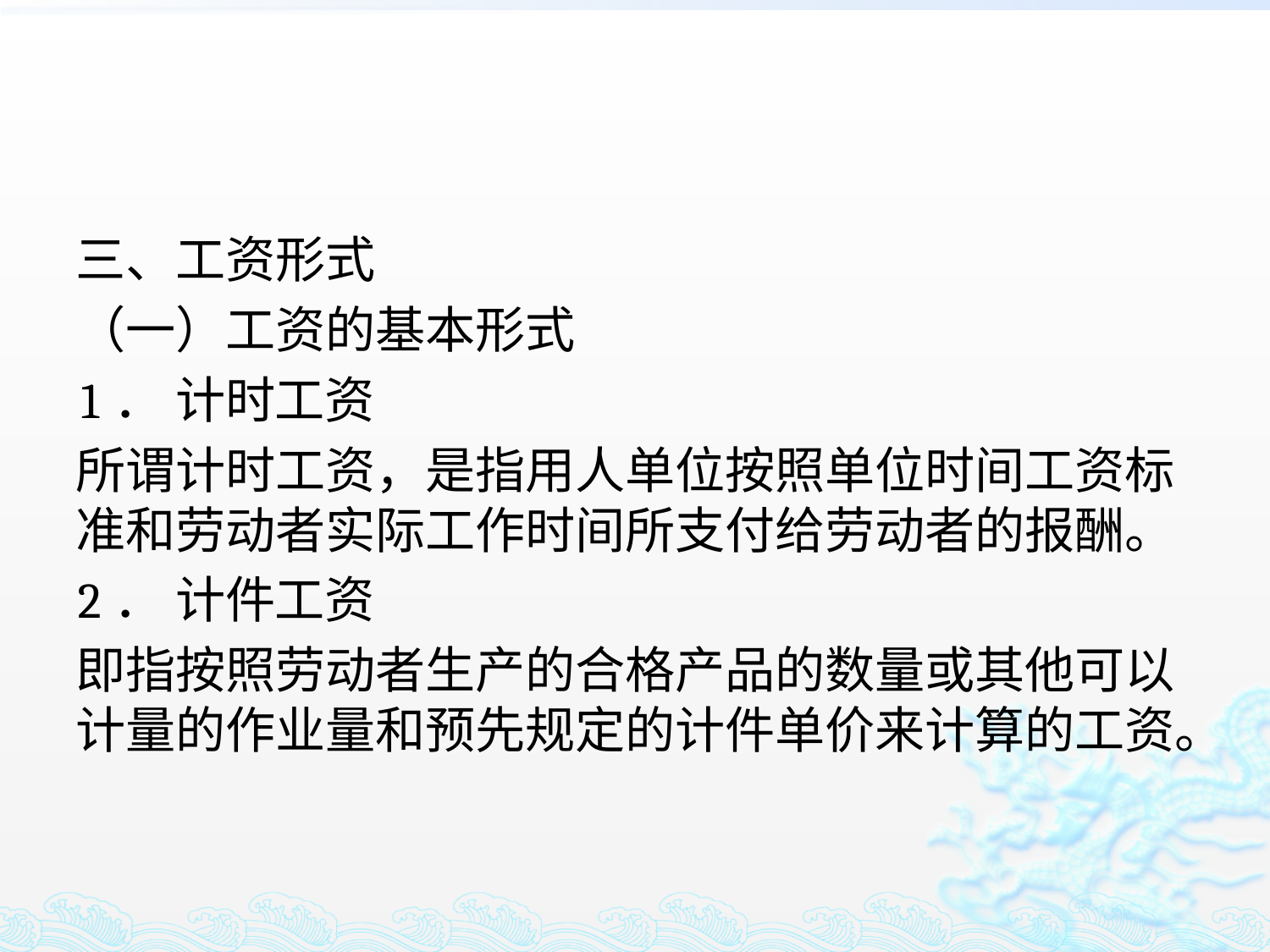

#
三、工资形式
（一）工资的基本形式
1． 计时工资
所谓计时工资，是指用人单位按照单位时间工资标准和劳动者实际工作时间所支付给劳动者的报酬。
2． 计件工资
即指按照劳动者生产的合格产品的数量或其他可以计量的作业量和预先规定的计件单价来计算的工资。